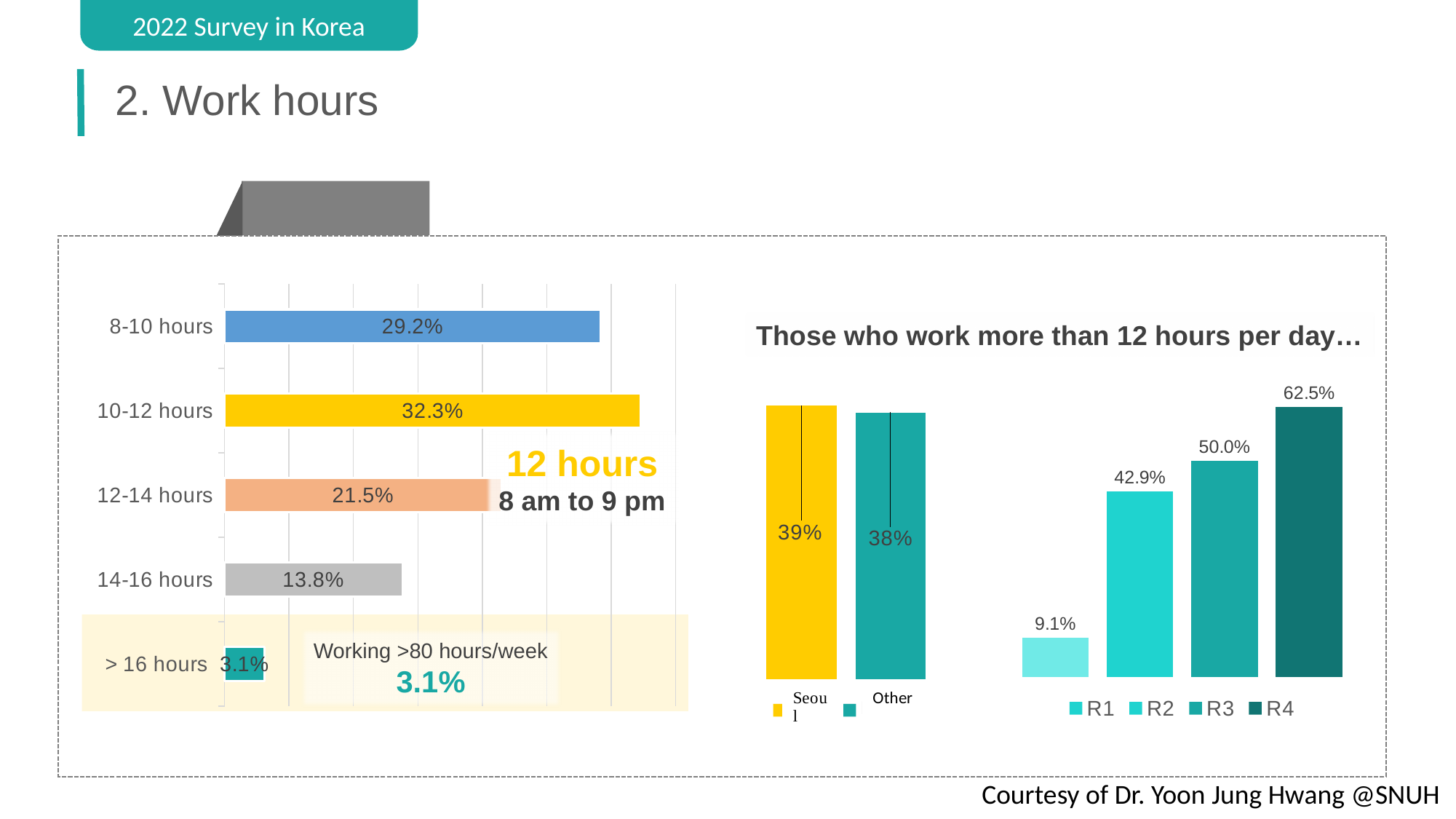

2022 Survey in Korea
  2. Work hours

### Chart

| Category | 열1 |
|---|---|
| > 16 hours  | 0.031 |
| 14-16 hours | 0.138 |
| 12-14 hours | 0.215 |
| 10-12 hours | 0.323 |
| 8-10 hours | 0.292 |
Weekdays

Those who work more than 12 hours per day…

### Chart

| Category | R1 | R2 | R3 | R4 |
|---|---|---|---|---|
| 12시간 이상 | 0.091 | 0.429 | 0.5 | 0.625 |

### Chart

| Category | 서울 | 비서울 |
|---|---|---|
| 12시간 이상 | 0.39 | 0.38 |

### Chart

| Category |
|---|
12 hours
8 am to 9 pm

Working >80 hours/week
3.1%
Courtesy of Dr. Yoon Jung Hwang @SNUH